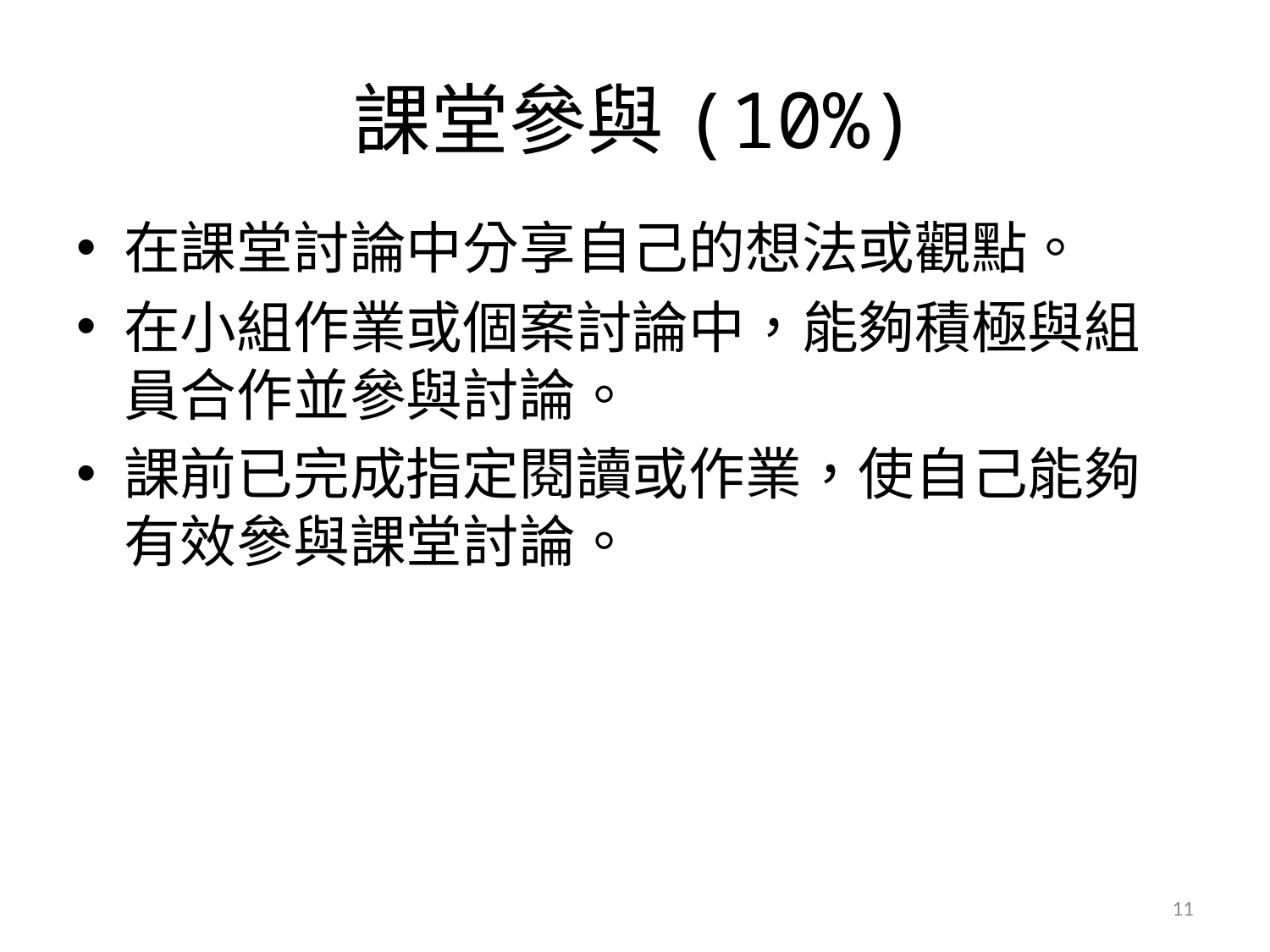

# 課堂參與(10%)
在課堂討論中分享自己的想法或觀點。
在小組作業或個案討論中，能夠積極與組員合作並參與討論。
課前已完成指定閱讀或作業，使自己能夠有效參與課堂討論。

11